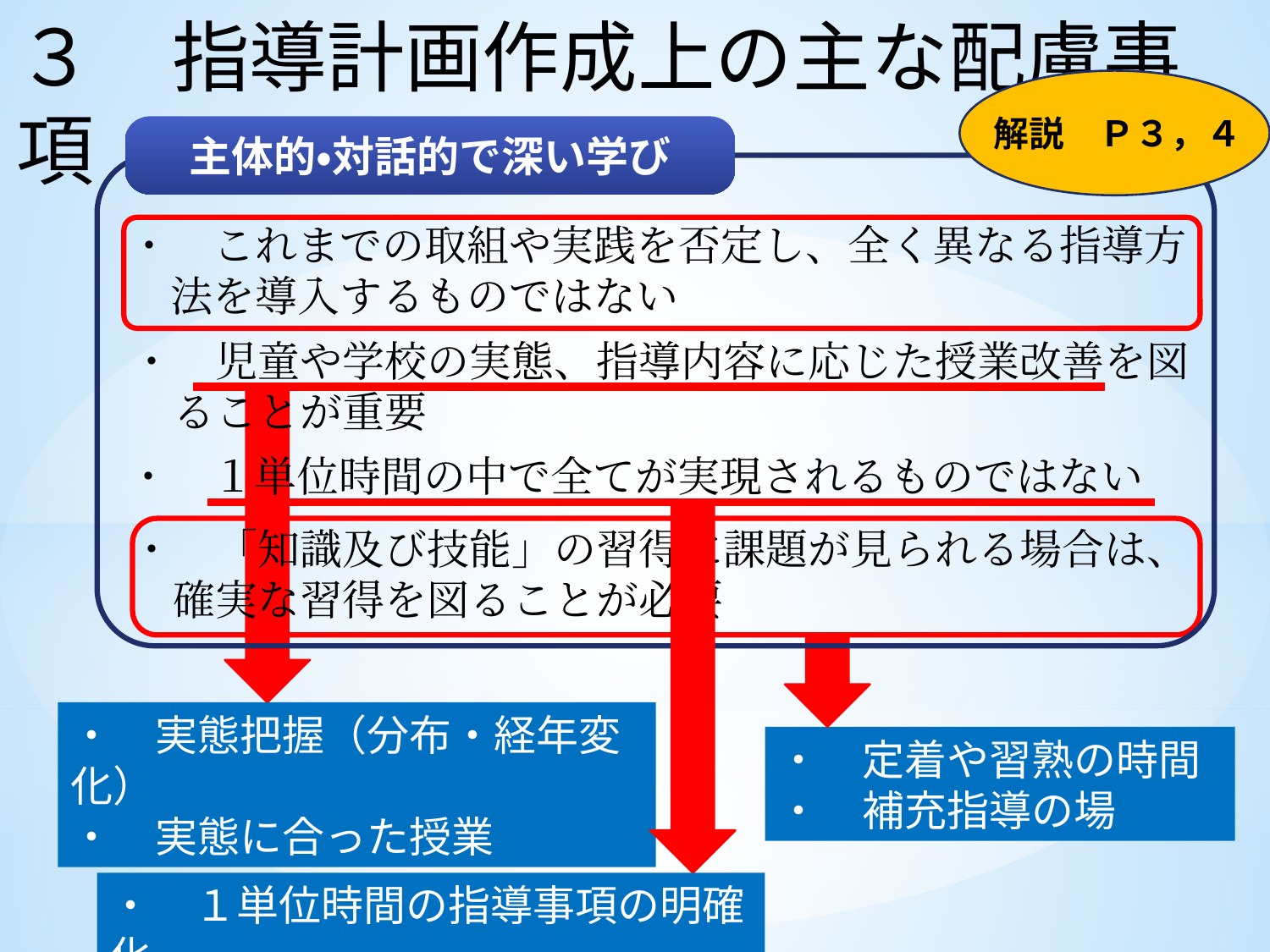

３　指導計画作成上の主な配慮事項

解説　Ｐ３，４
主体的・対話的で深い学び

・　これまでの取組や実践を否定し、全く異なる指導方
　法を導入するものではない
・　児童や学校の実態、指導内容に応じた授業改善を図
　ることが重要
・　１単位時間の中で全てが実現されるものではない
・　「知識及び技能」の習得に課題が見られる場合は、
　確実な習得を図ることが必要

・　実態把握（分布・経年変化）
・　実態に合った授業

・　１単位時間の指導事項の明確化

・　定着や習熟の時間
・　補充指導の場